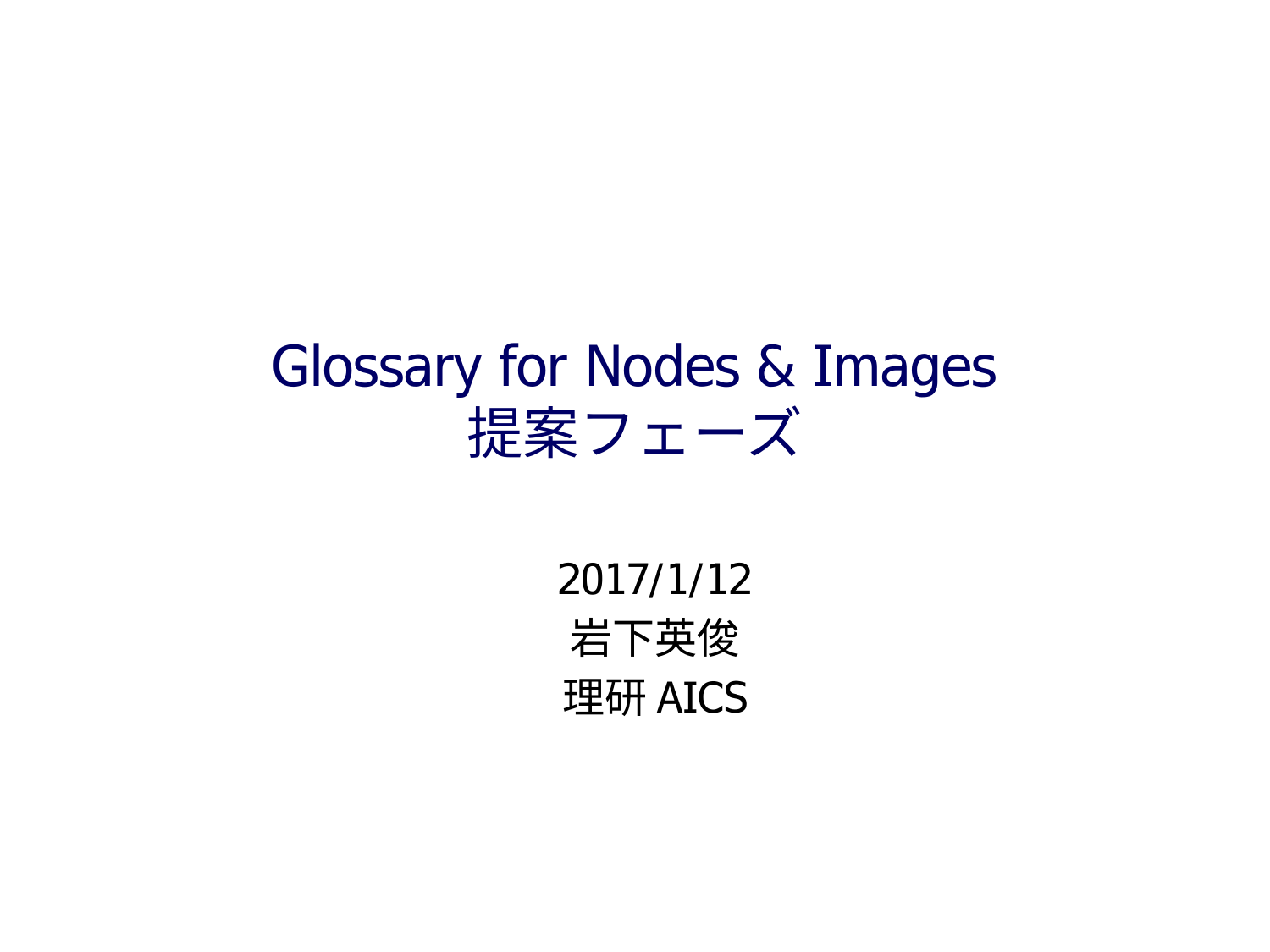

Glossary for Nodes & Images
提案フェーズ
2017/1/12
岩下英俊
理研AICS